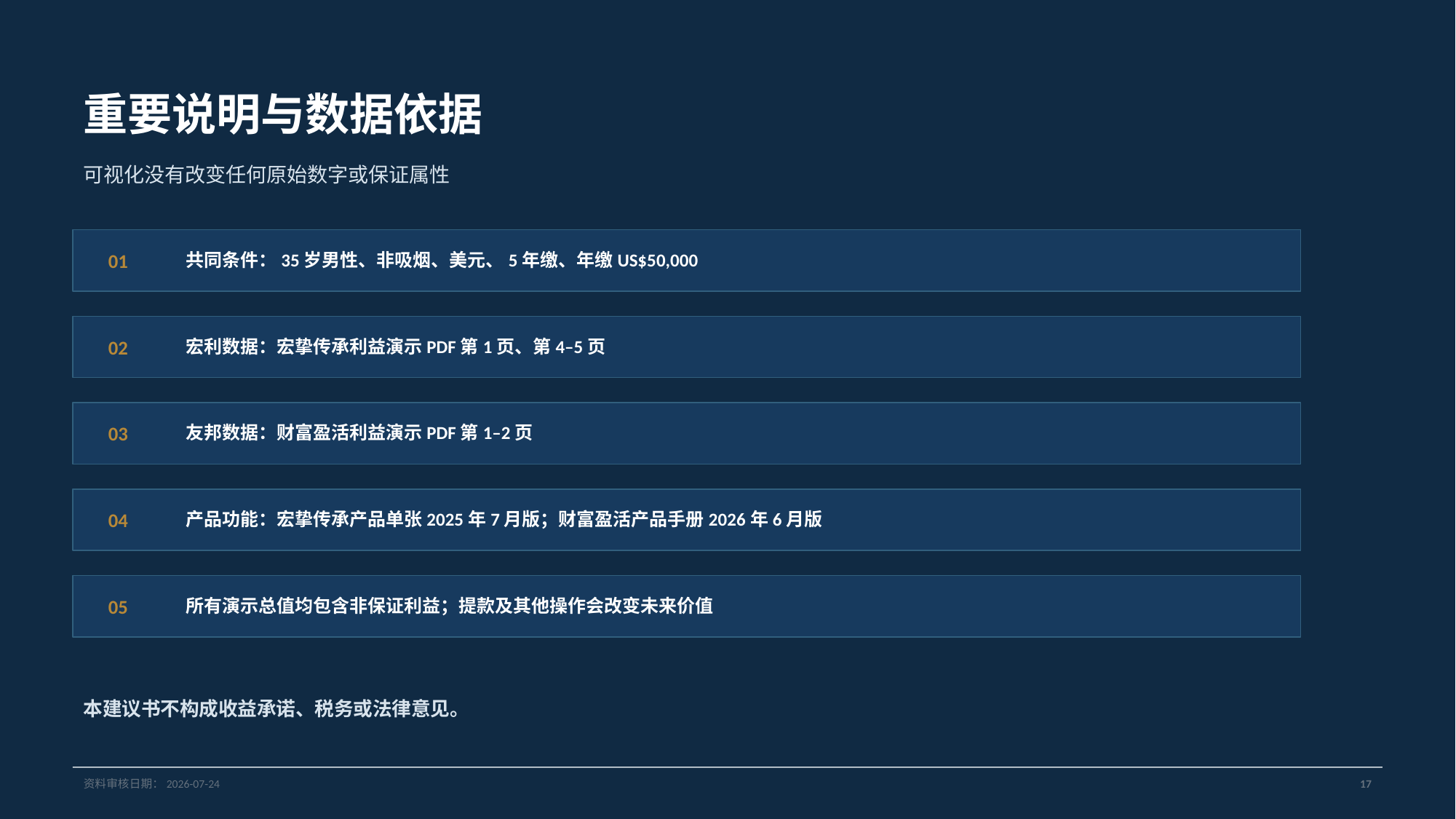

重要说明与数据依据
可视化没有改变任何原始数字或保证属性

共同条件：35岁男性、非吸烟、美元、5年缴、年缴US$50,000
01

宏利数据：宏挚传承利益演示PDF第1页、第4–5页
02

友邦数据：财富盈活利益演示PDF第1–2页
03

产品功能：宏挚传承产品单张2025年7月版；财富盈活产品手册2026年6月版
04

所有演示总值均包含非保证利益；提款及其他操作会改变未来价值
05
本建议书不构成收益承诺、税务或法律意见。

资料审核日期：2026-07-24
17